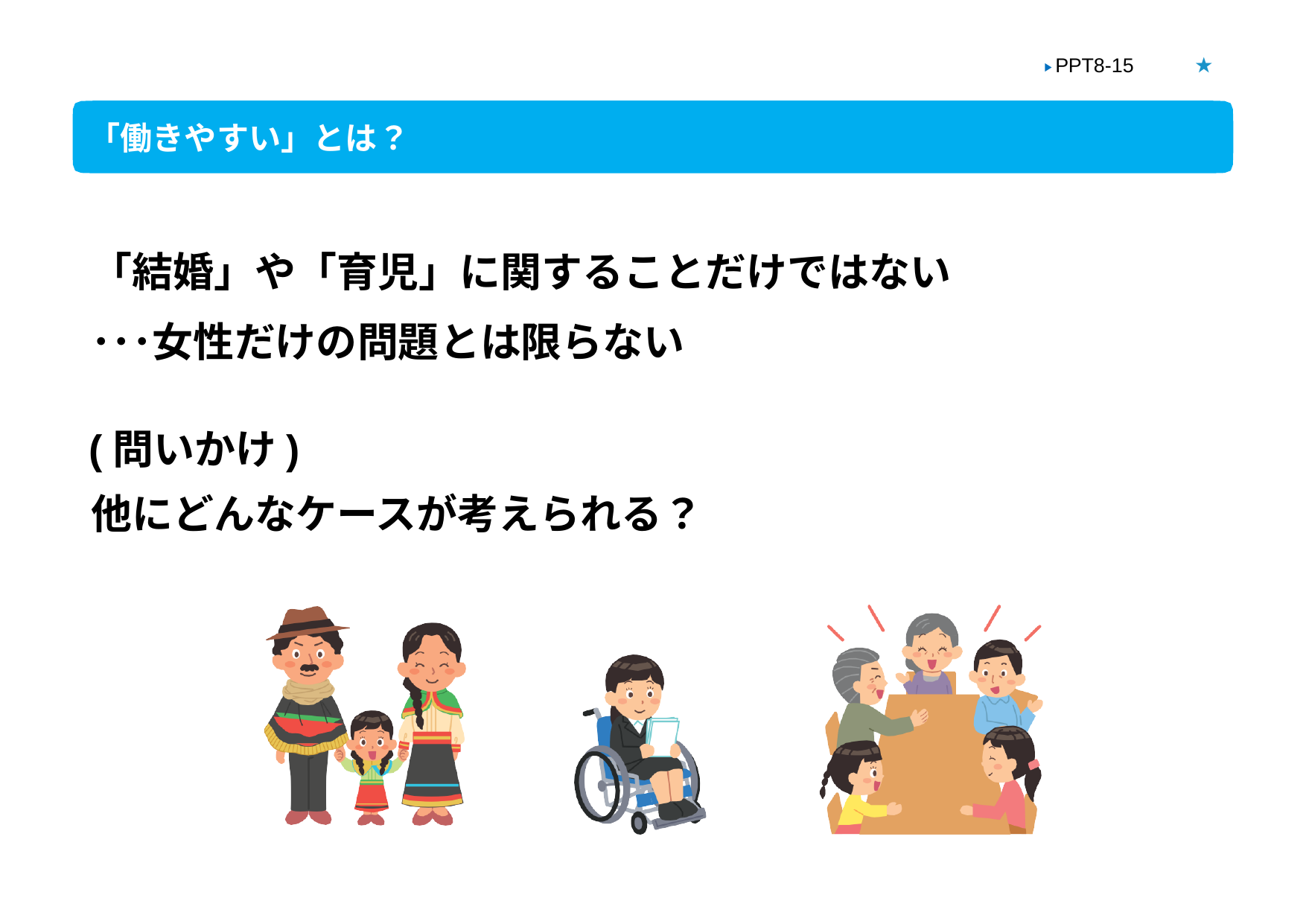

★
▶ PPT8-15

「働きやすい」とは？
「結婚」や「育児」に関することだけではない
･･･女性だけの問題とは限らない
(問いかけ)
他にどんなケースが考えられる？